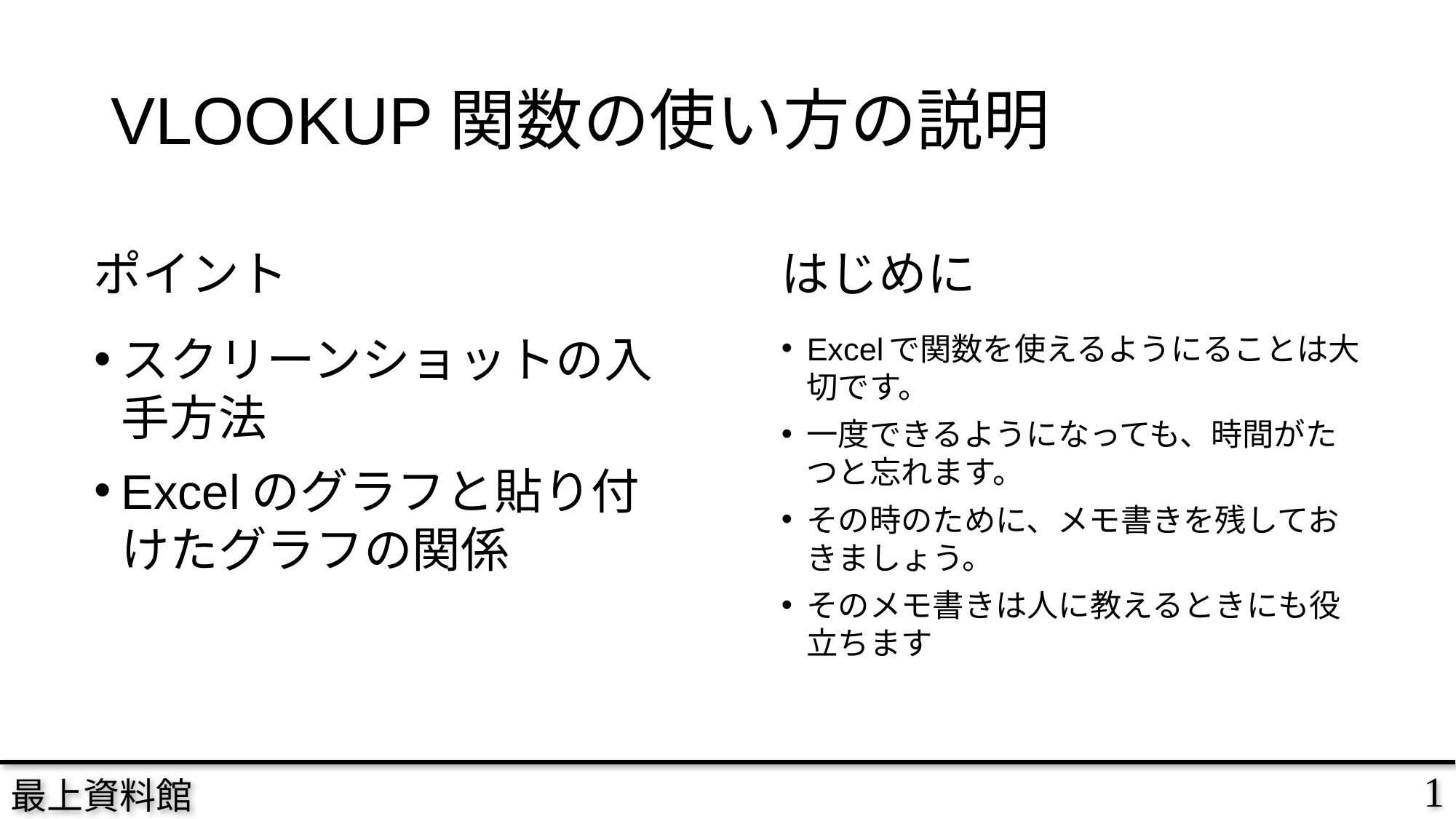

# VLOOKUP関数の使い方の説明
はじめに
ポイント
スクリーンショットの入手方法
Excelのグラフと貼り付けたグラフの関係

Excelで関数を使えるようにることは大切です。
一度できるようになっても、時間がたつと忘れます。
その時のために、メモ書きを残しておきましょう。
そのメモ書きは人に教えるときにも役立ちます